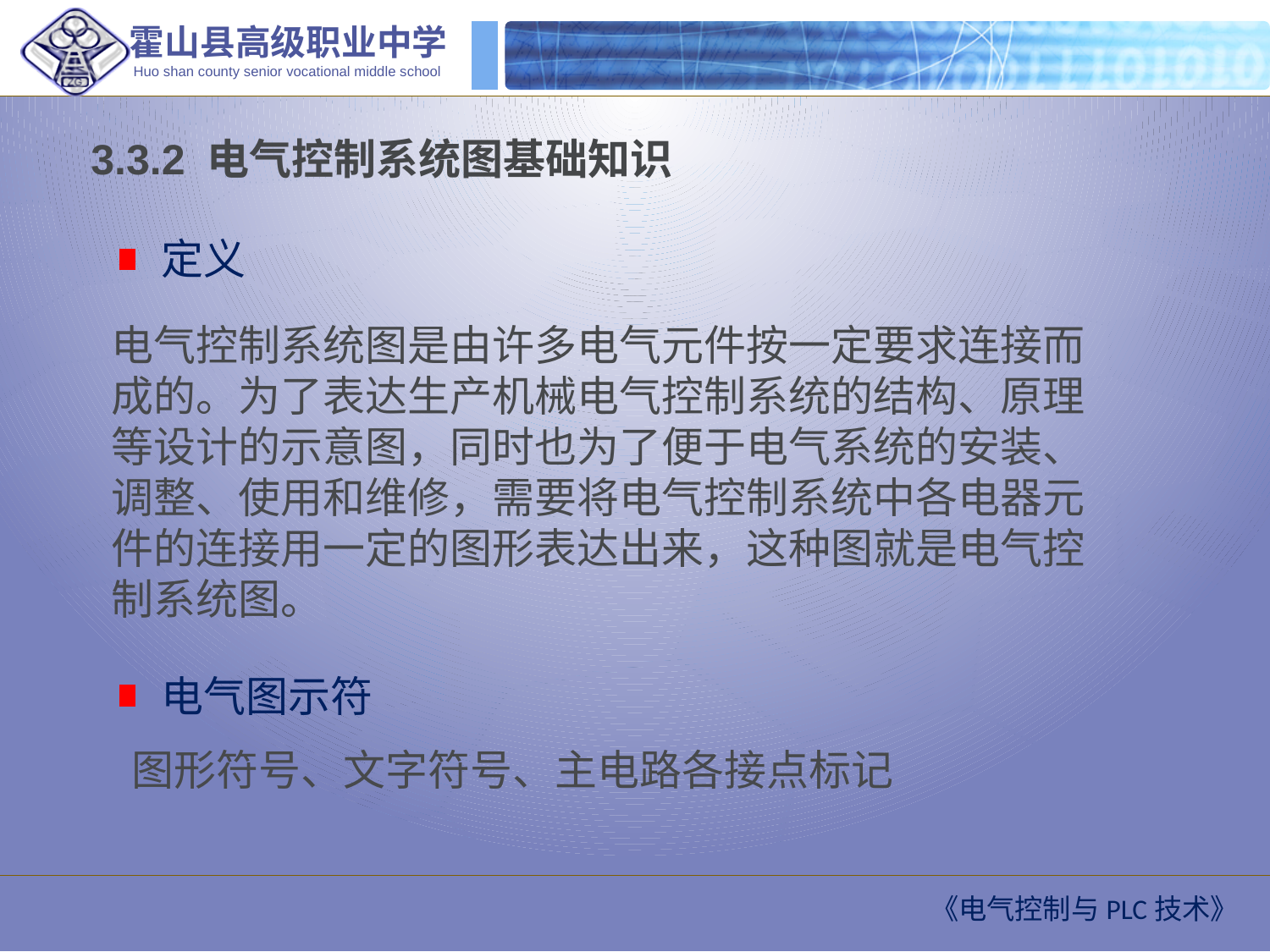

3.3.2 电气控制系统图基础知识
定义

电气控制系统图是由许多电气元件按一定要求连接而成的。为了表达生产机械电气控制系统的结构、原理等设计的示意图，同时也为了便于电气系统的安装、调整、使用和维修，需要将电气控制系统中各电器元件的连接用一定的图形表达出来，这种图就是电气控制系统图。
电气图示符

图形符号、文字符号、主电路各接点标记